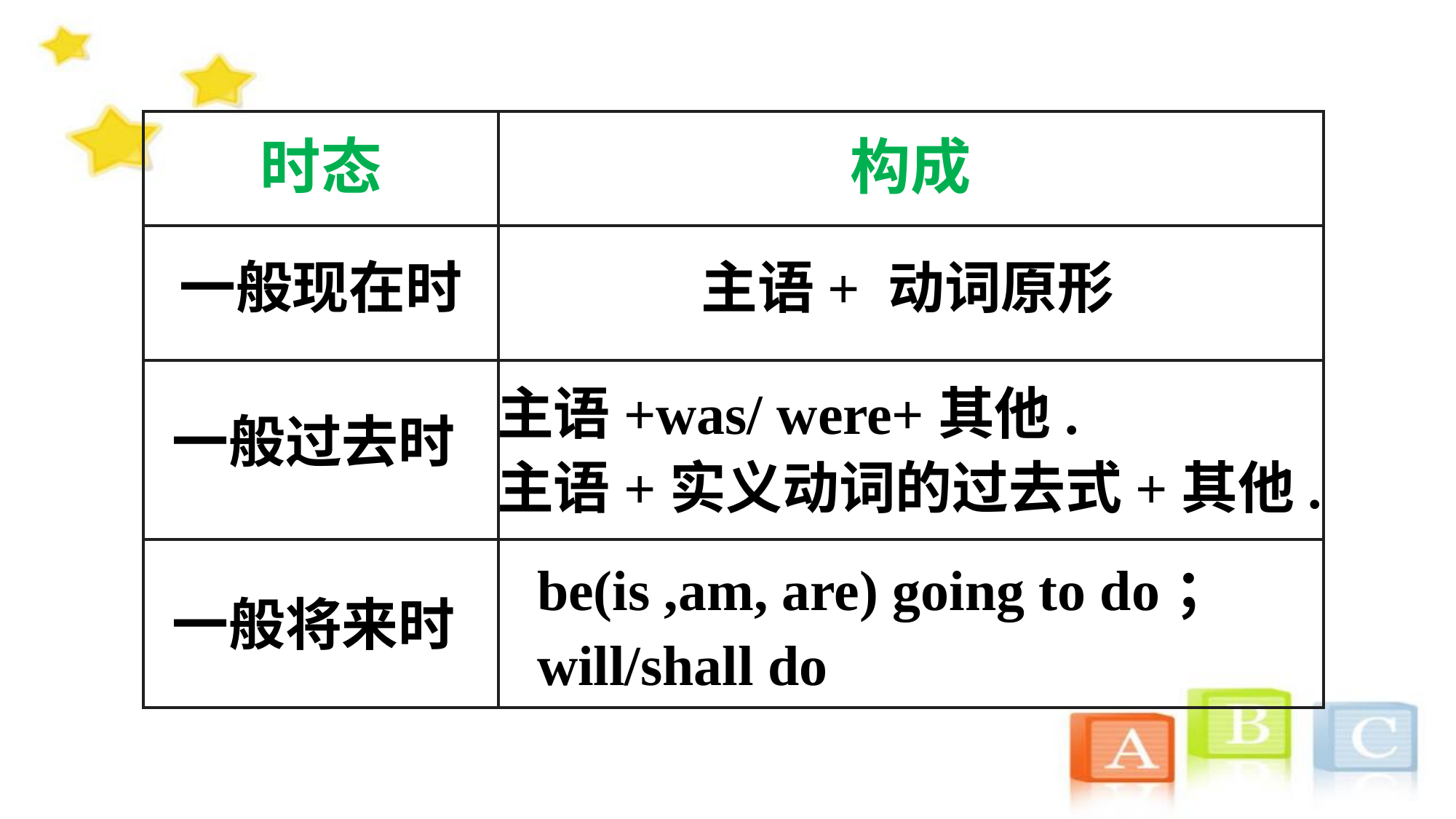

| 时态 | 构成 |
| --- | --- |
|  |  |
|  |  |
|  |  |
一般现在时
主语+ 动词原形
主语+was/ were+其他.
主语+实义动词的过去式+其他.
一般过去时
be(is ,am, are) going to do；
will/shall do
一般将来时